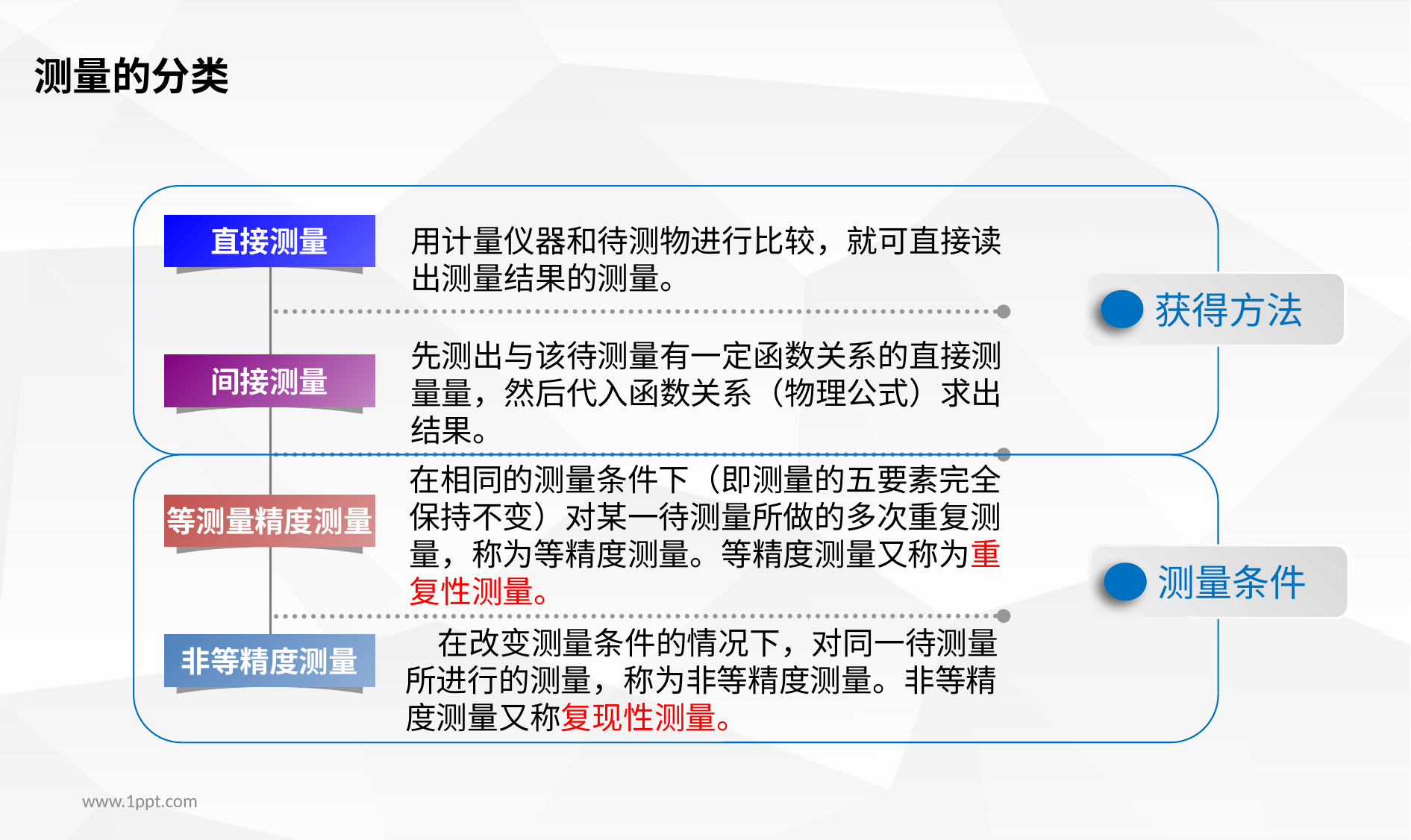

测量的分类

直接测量

用计量仪器和待测物进行比较，就可直接读出测量结果的测量。

  获得方法

先测出与该待测量有一定函数关系的直接测量量，然后代入函数关系（物理公式）求出结果。
间接测量

在相同的测量条件下（即测量的五要素完全保持不变）对某一待测量所做的多次重复测量，称为等精度测量。等精度测量又称为重复性测量。
等测量精度测量

  测量条件

在改变测量条件的情况下，对同一待测量所进行的测量，称为非等精度测量。非等精度测量又称复现性测量。
非等精度测量

www.1ppt.com